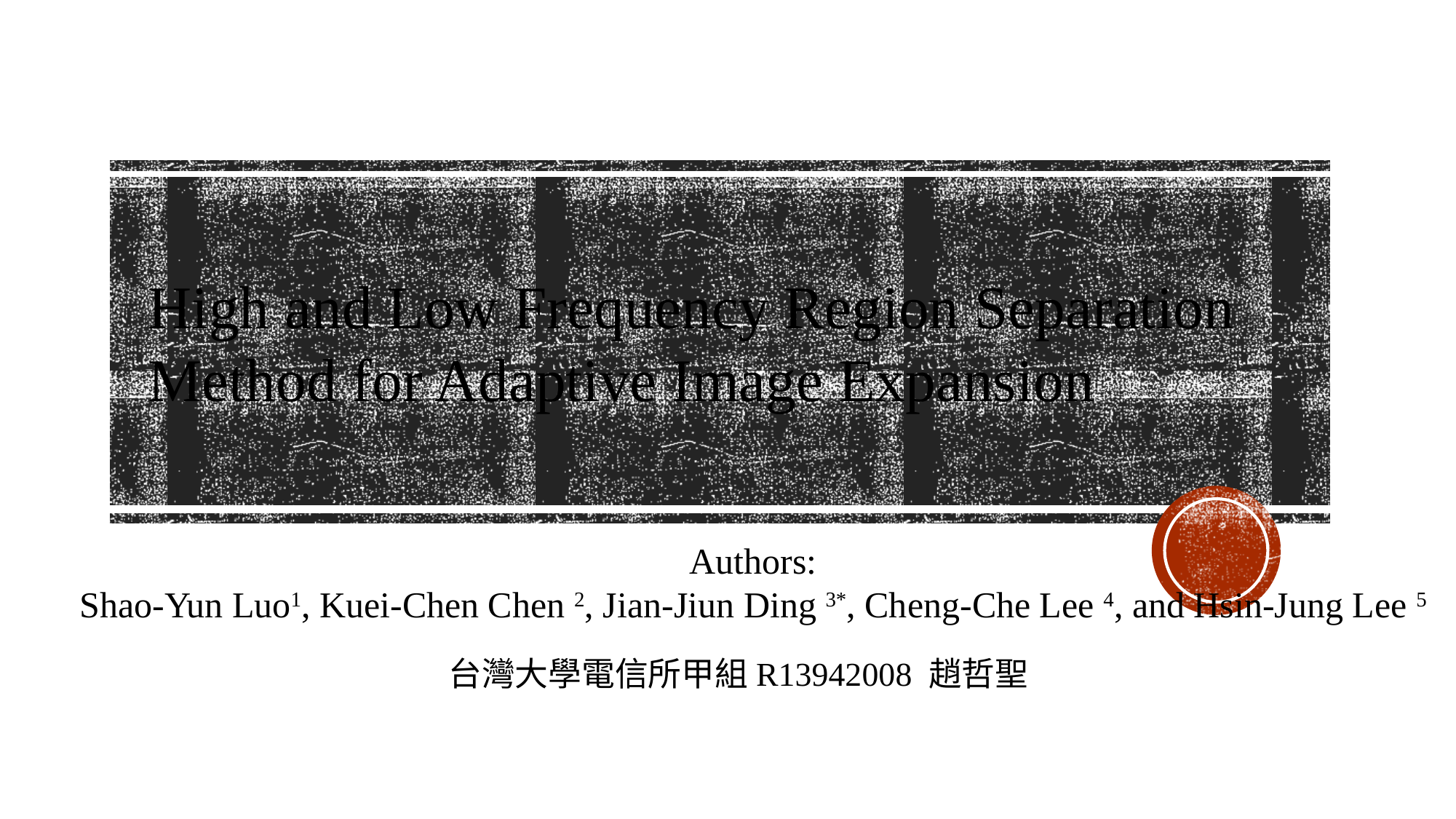

High and Low Frequency Region Separation Method for Adaptive Image Expansion
Authors:
Shao-Yun Luo1, Kuei-Chen Chen 2, Jian-Jiun Ding 3*, Cheng-Che Lee 4, and Hsin-Jung Lee 5
台灣大學電信所甲組R13942008 趙哲聖